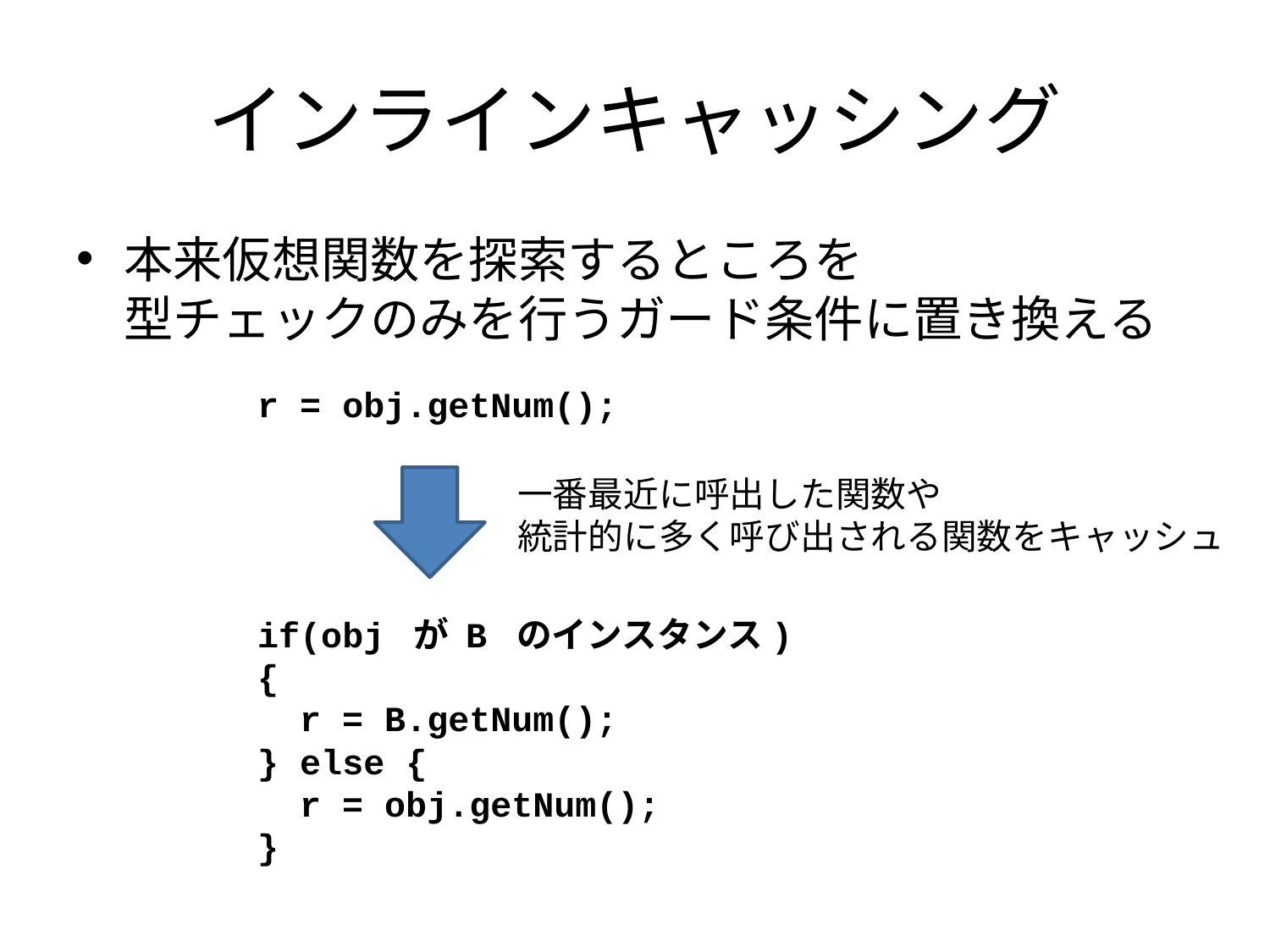

# インラインキャッシング
本来仮想関数を探索するところを
型チェックのみを行うガード条件に置き換える

r = obj.getNum();
一番最近に呼出した関数や
統計的に多く呼び出される関数をキャッシュ

if(obj が B のインスタンス){
  r = B.getNum();
} else {
  r = obj.getNum();
}